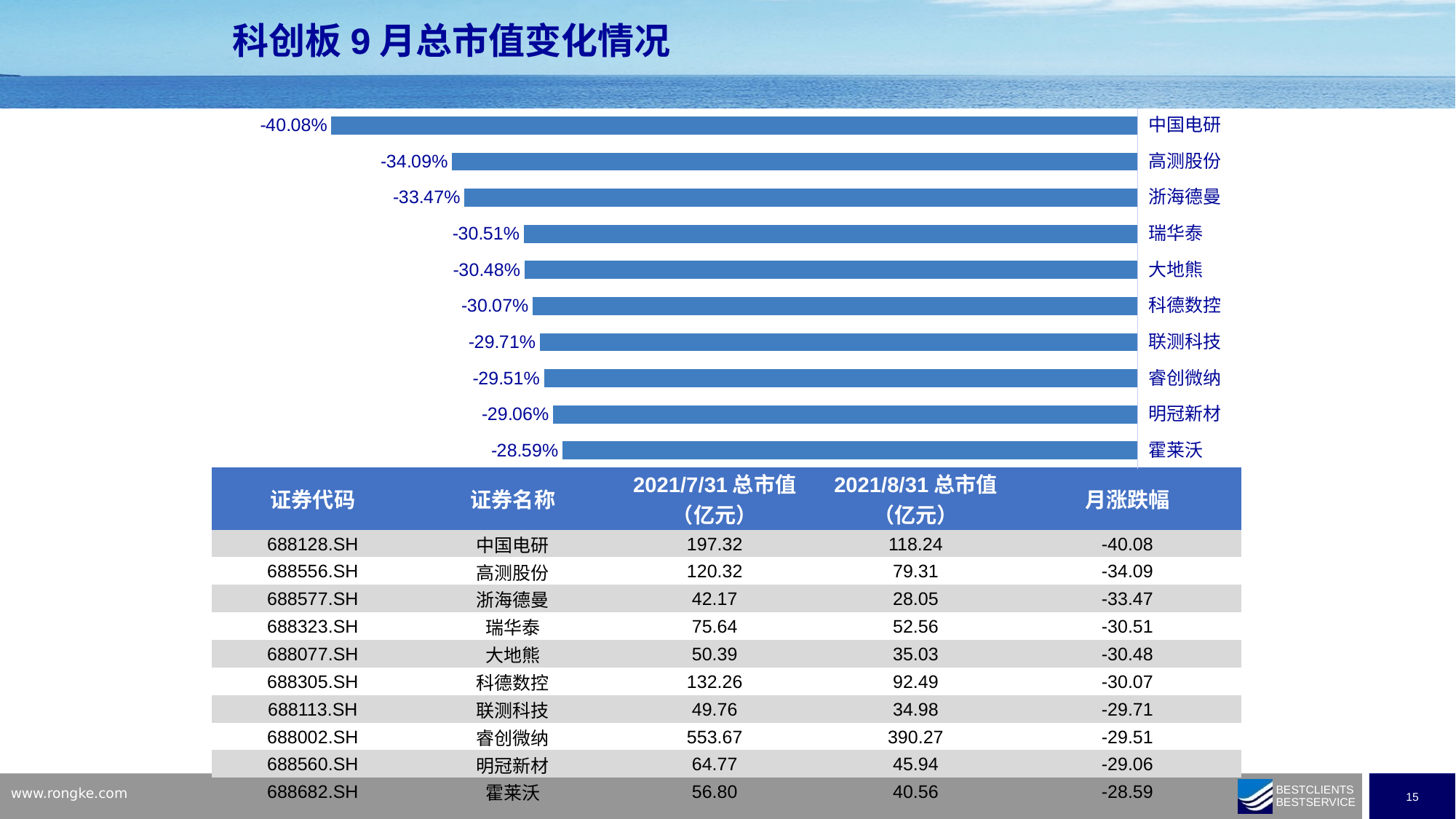

科创板9月总市值变化情况

### Chart

| Category |  |
|---|---|
| 霍莱沃 | -0.28590971272229826 |
| 明冠新材 | -0.290599610285739 |
| 睿创微纳 | -0.2951294004179392 |
| 联测科技 | -0.2971058469848721 |
| 科德数控 | -0.3007068615242472 |
| 大地熊 | -0.30481028734719806 |
| 瑞华泰 | -0.30509281294621604 |
| 浙海德曼 | -0.334698504319616 |
| 高测股份 | -0.340866005154575 |
| 中国电研 | -0.4007787543882856 |
| 证券代码 | 证券名称 | 2021/7/31总市值（亿元） | 2021/8/31总市值（亿元） | 月涨跌幅 |
| --- | --- | --- | --- | --- |
| 688128.SH | 中国电研 | 197.32 | 118.24 | -40.08 |
| 688556.SH | 高测股份 | 120.32 | 79.31 | -34.09 |
| 688577.SH | 浙海德曼 | 42.17 | 28.05 | -33.47 |
| 688323.SH | 瑞华泰 | 75.64 | 52.56 | -30.51 |
| 688077.SH | 大地熊 | 50.39 | 35.03 | -30.48 |
| 688305.SH | 科德数控 | 132.26 | 92.49 | -30.07 |
| 688113.SH | 联测科技 | 49.76 | 34.98 | -29.71 |
| 688002.SH | 睿创微纳 | 553.67 | 390.27 | -29.51 |
| 688560.SH | 明冠新材 | 64.77 | 45.94 | -29.06 |
| 688682.SH | 霍莱沃 | 56.80 | 40.56 | -28.59 |